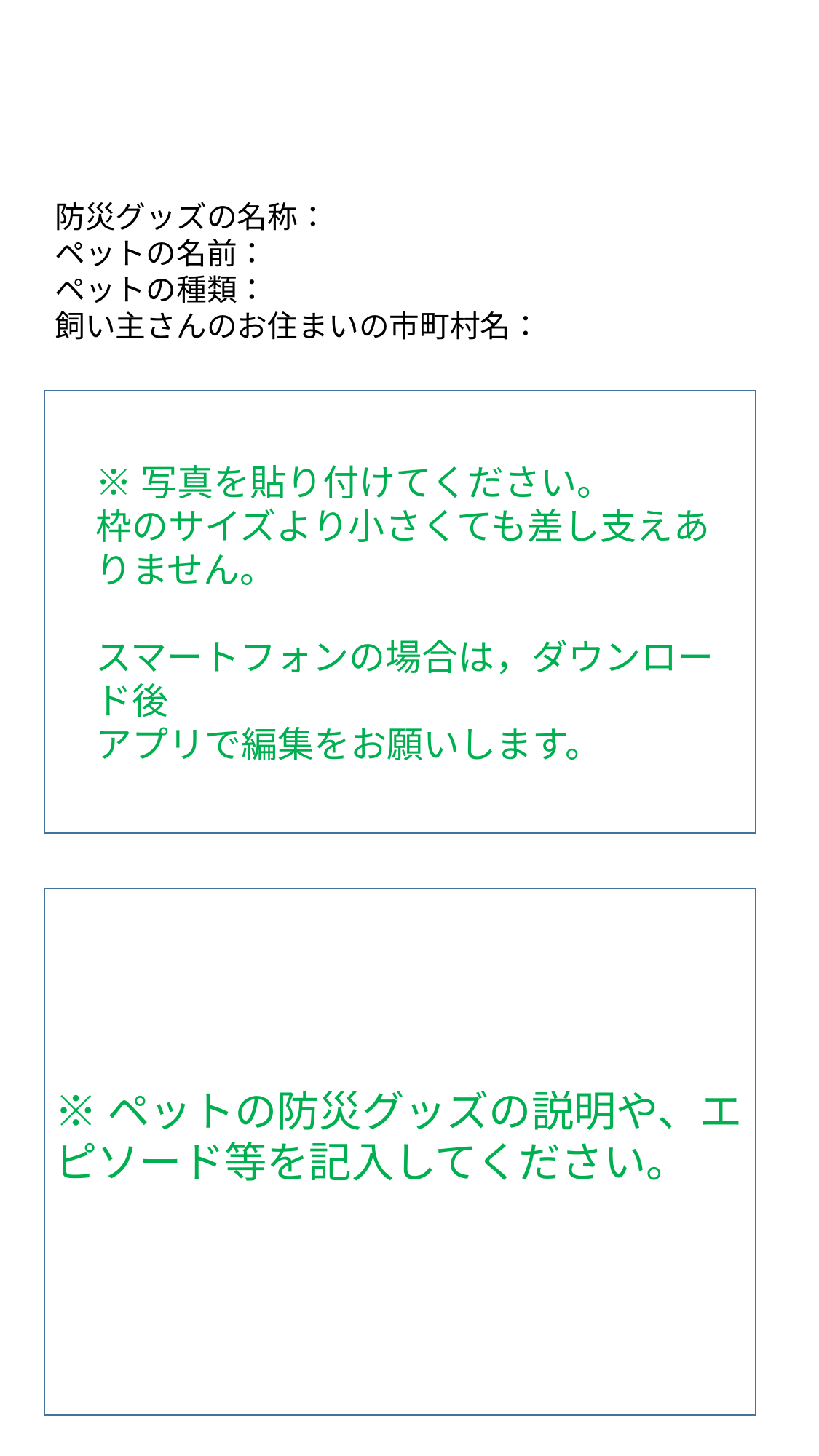

防災グッズの名称：
ペットの名前：
ペットの種類：
飼い主さんのお住まいの市町村名：

※写真を貼り付けてください。
枠のサイズより小さくても差し支えありません。
スマートフォンの場合は，ダウンロード後
アプリで編集をお願いします。
※ペットの防災グッズの説明や、エピソード等を記入してください。